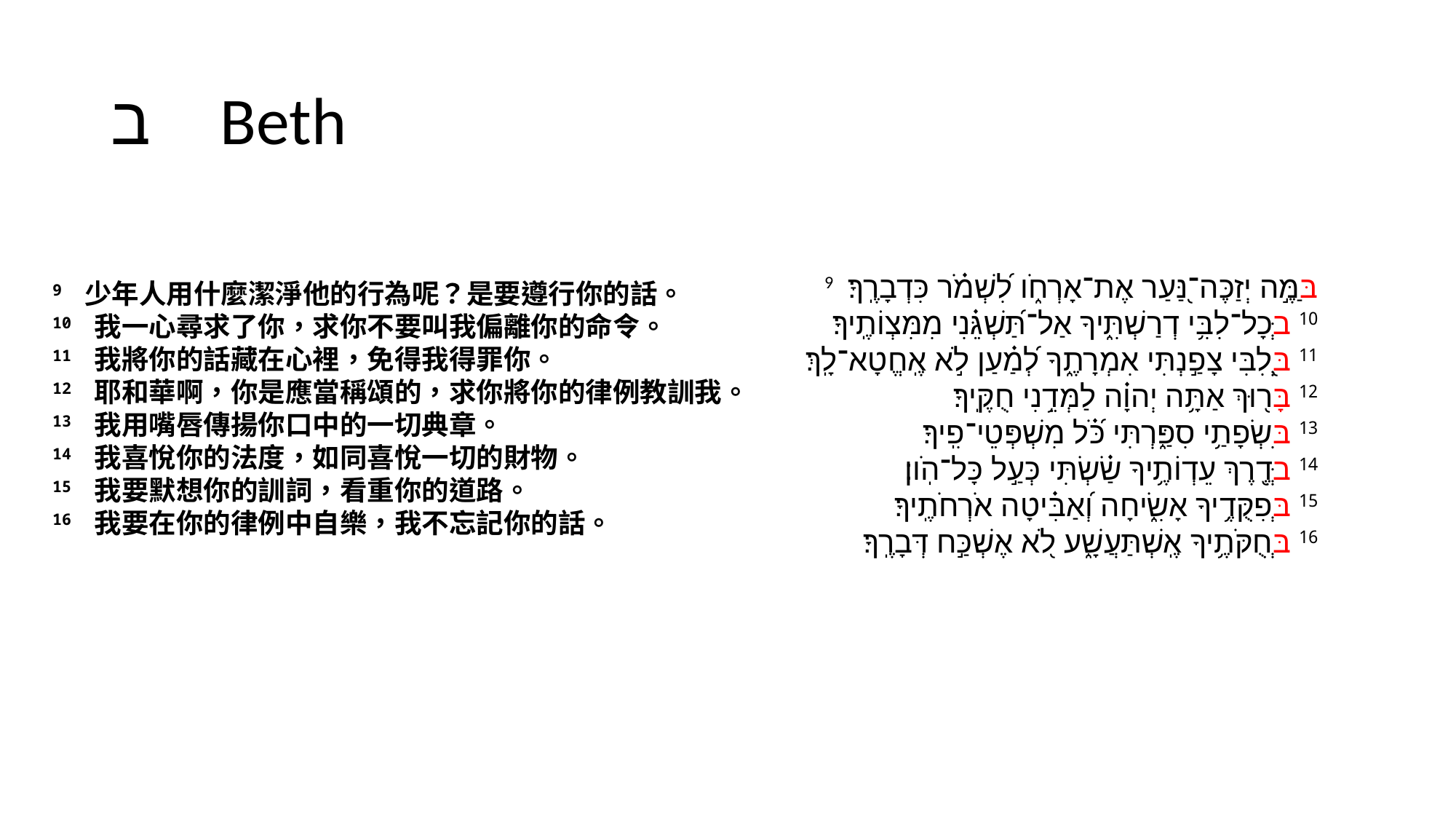

# ב    Beth
9 בַּמֶּ֣ה יְזַכֶּה־נַּ֭עַר אֶת־אָרְחֹ֑ו לִ֝שְׁמֹ֗ר כִּדְבָרֶֽךָ׃
10 בְּכָל־לִבִּ֥י דְרַשְׁתִּ֑יךָ אַל־תַּ֝שְׁגֵּ֗נִי מִמִּצְוֹתֶֽיךָ׃
11 בְּ֭לִבִּי צָפַ֣נְתִּי אִמְרָתֶ֑ךָ לְ֝מַ֗עַן לֹ֣א אֶֽחֱטָא־לָֽךְ׃
12 בָּר֖וּךְ אַתָּ֥ה יְהוָ֗ה לַמְּדֵ֥נִי חֻקֶּֽיךָ׃
13 בִּשְׂפָתַ֥י סִפַּ֑רְתִּי כֹּ֝֗ל מִשְׁפְּטֵי־פִֽיךָ׃
14 בְּדֶ֖רֶךְ עֵדְוֹתֶ֥יךָ שַׂ֗שְׂתִּי כְּעַ֣ל כָּל־הֹֽון׃
15 בְּפִקֻּדֶ֥יךָ אָשִׂ֑יחָה וְ֝אַבִּ֗יטָה אֹרְחֹתֶֽיךָ׃
16 בְּחֻקֹּתֶ֥יךָ אֶֽשְׁתַּעֲשָׁ֑ע לֹ֭א אֶשְׁכַּ֣ח דְּבָרֶֽךָ׃
9 少年人用什麼潔淨他的行為呢？是要遵行你的話。
10 我一心尋求了你，求你不要叫我偏離你的命令。
11 我將你的話藏在心裡，免得我得罪你。
12 耶和華啊，你是應當稱頌的，求你將你的律例教訓我。
13 我用嘴唇傳揚你口中的一切典章。
14 我喜悅你的法度，如同喜悅一切的財物。
15 我要默想你的訓詞，看重你的道路。
16 我要在你的律例中自樂，我不忘記你的話。